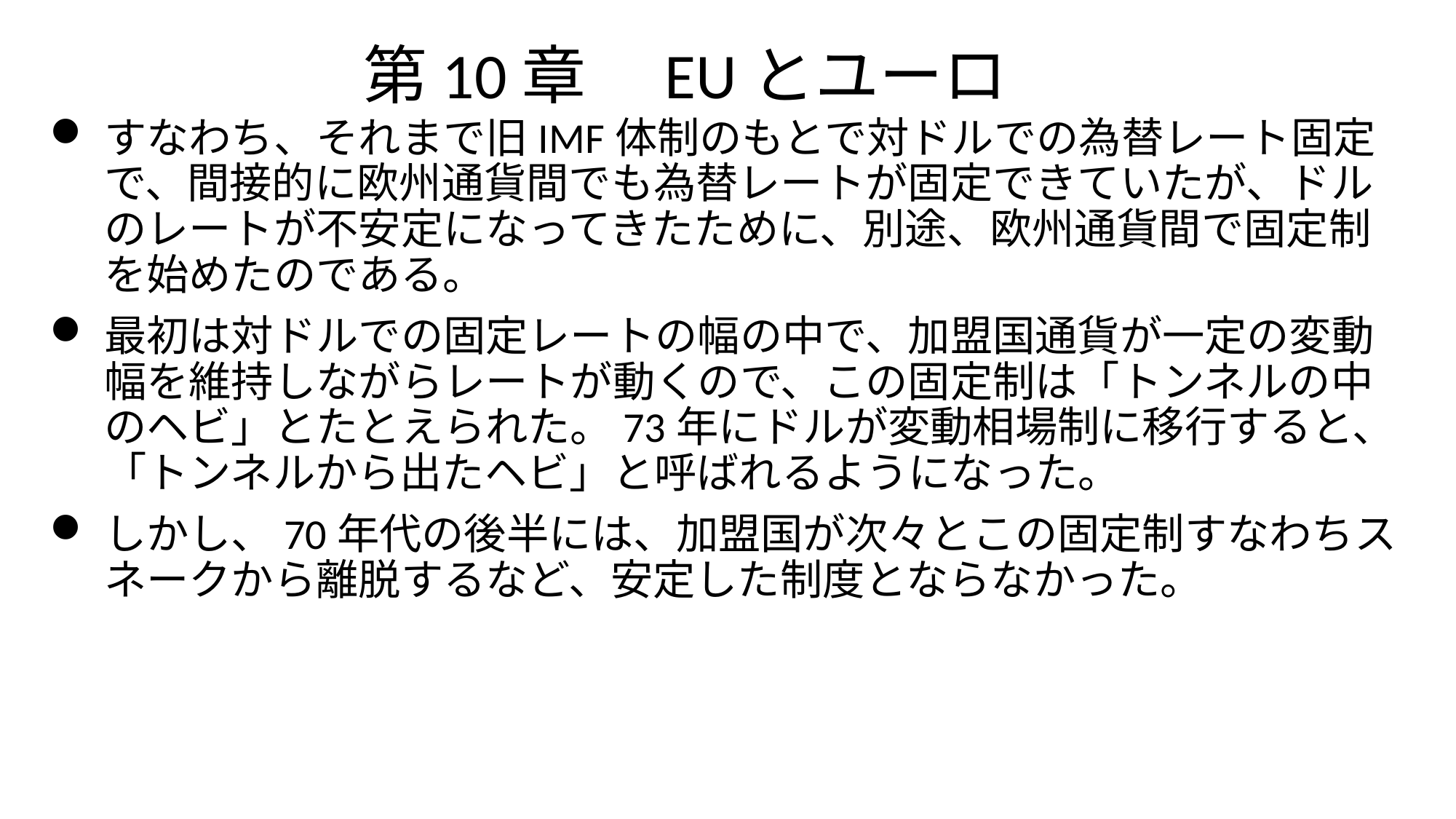

# 第10章　EUとユーロ
すなわち、それまで旧IMF体制のもとで対ドルでの為替レート固定で、間接的に欧州通貨間でも為替レートが固定できていたが、ドルのレートが不安定になってきたために、別途、欧州通貨間で固定制を始めたのである。
最初は対ドルでの固定レートの幅の中で、加盟国通貨が一定の変動幅を維持しながらレートが動くので、この固定制は「トンネルの中のヘビ」とたとえられた。73年にドルが変動相場制に移行すると、「トンネルから出たヘビ」と呼ばれるようになった。
しかし、70年代の後半には、加盟国が次々とこの固定制すなわちスネークから離脱するなど、安定した制度とならなかった。